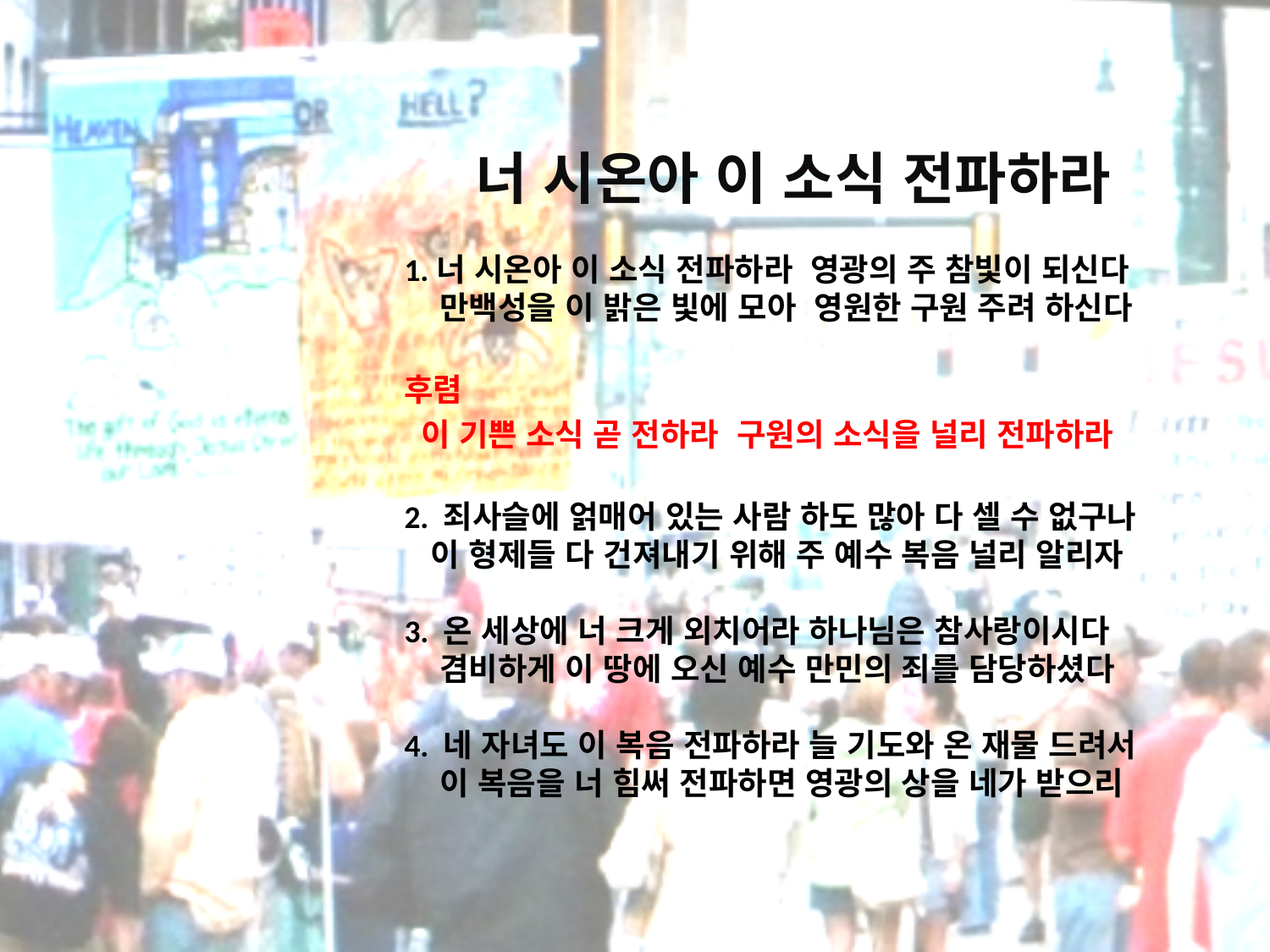

# 너 시온아 이 소식 전파하라
1.너 시온아 이 소식 전파하라  영광의 주 참빛이 되신다
    만백성을 이 밝은 빛에 모아  영원한 구원 주려 하신다
후렴
 이 기쁜 소식 곧 전하라  구원의 소식을 널리 전파하라
2. 죄사슬에 얽매어 있는 사람 하도 많아 다 셀 수 없구나
   이 형제들 다 건져내기 위해 주 예수 복음 널리 알리자
3. 온 세상에 너 크게 외치어라 하나님은 참사랑이시다
    겸비하게 이 땅에 오신 예수 만민의 죄를 담당하셨다
4. 네 자녀도 이 복음 전파하라 늘 기도와 온 재물 드려서
    이 복음을 너 힘써 전파하면 영광의 상을 네가 받으리